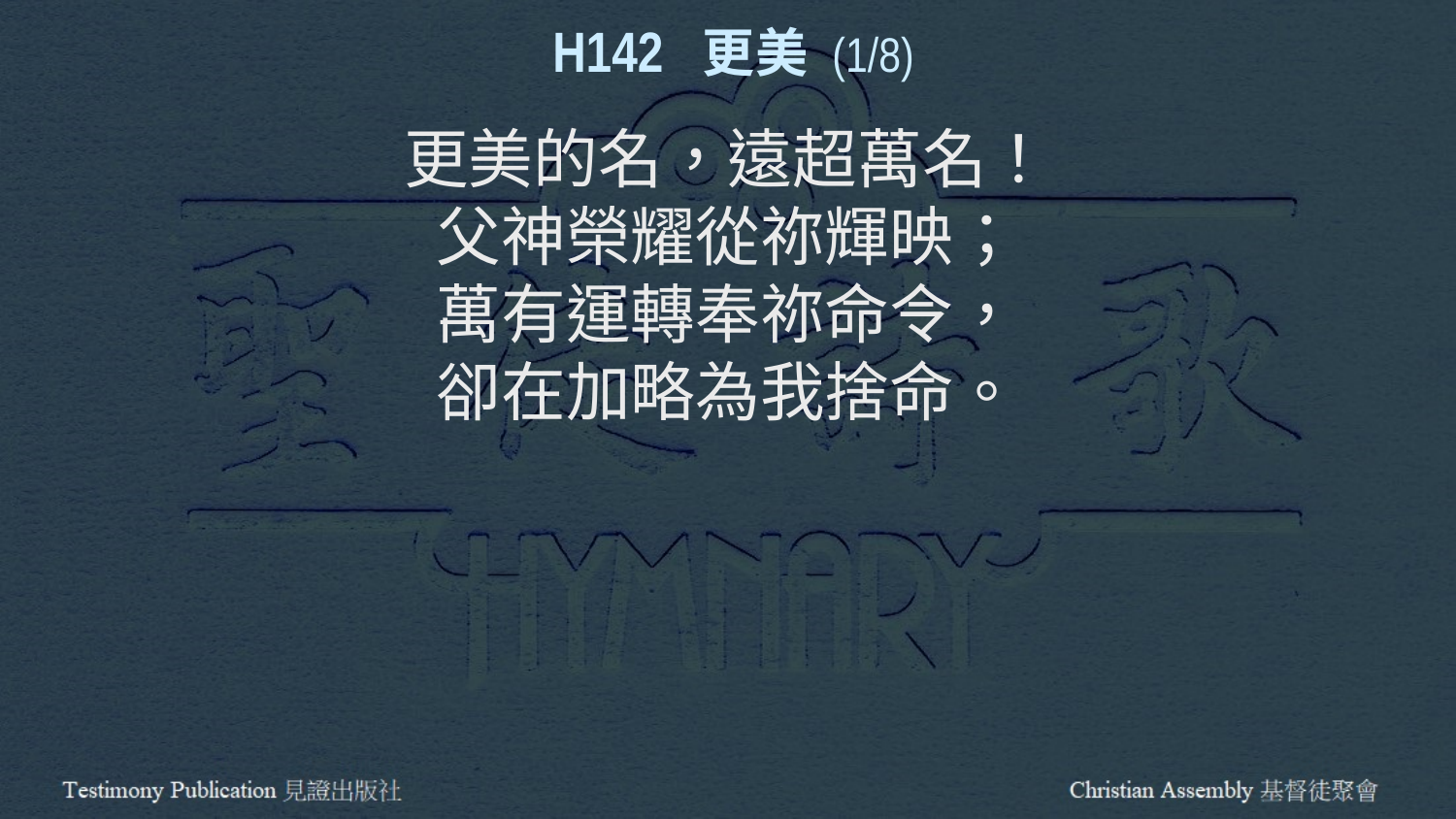

H142  更美 (1/8)
更美的名，遠超萬名！
父神榮耀從祢輝映；
萬有運轉奉祢命令，
卻在加略為我捨命。